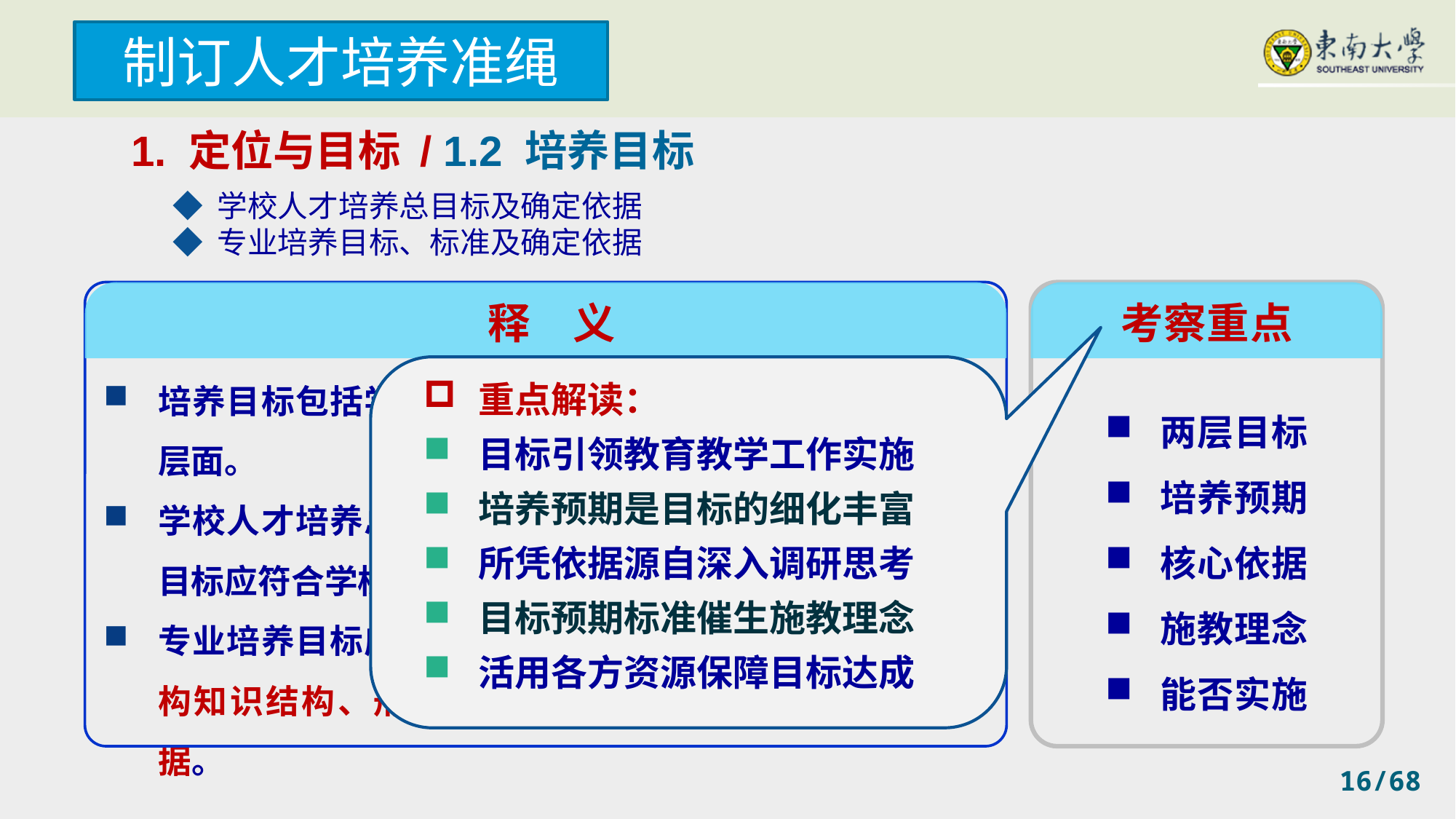

制订人才培养准绳
1. 定位与目标 / 1.2 培养目标
◆ 学校人才培养总目标及确定依据
◆ 专业培养目标、标准及确定依据

释    义
考察重点

培养目标包括学校人才培养总目标和专业培养目标两个层面。
学校人才培养总目标应符合学校的办学定位，专业培养目标应符合学校人才培养总目标。
专业培养目标应体现于人才培养的全过程，是该专业建构知识结构、形成课程体系和开展教学活动的基本依据。

重点解读：
目标引领教育教学工作实施
培养预期是目标的细化丰富
所凭依据源自深入调研思考
目标预期标准催生施教理念
活用各方资源保障目标达成
两层目标
培养预期
核心依据
施教理念
能否实施